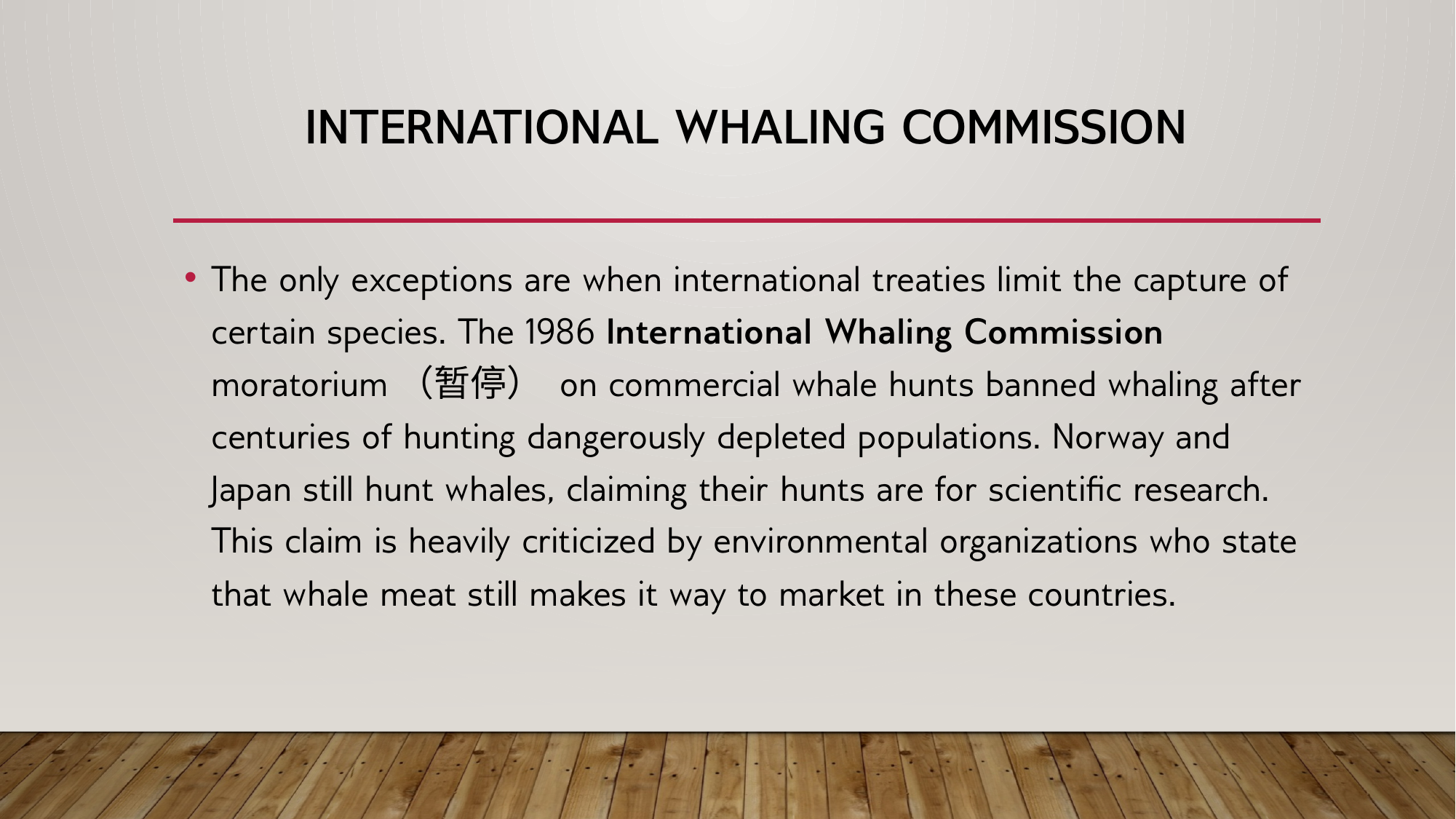

# International Whaling Commission
The only exceptions are when international treaties limit the capture of certain species. The 1986 International Whaling Commission moratorium（暂停） on commercial whale hunts banned whaling after centuries of hunting dangerously depleted populations. Norway and Japan still hunt whales, claiming their hunts are for scientific research. This claim is heavily criticized by environmental organizations who state that whale meat still makes it way to market in these countries.